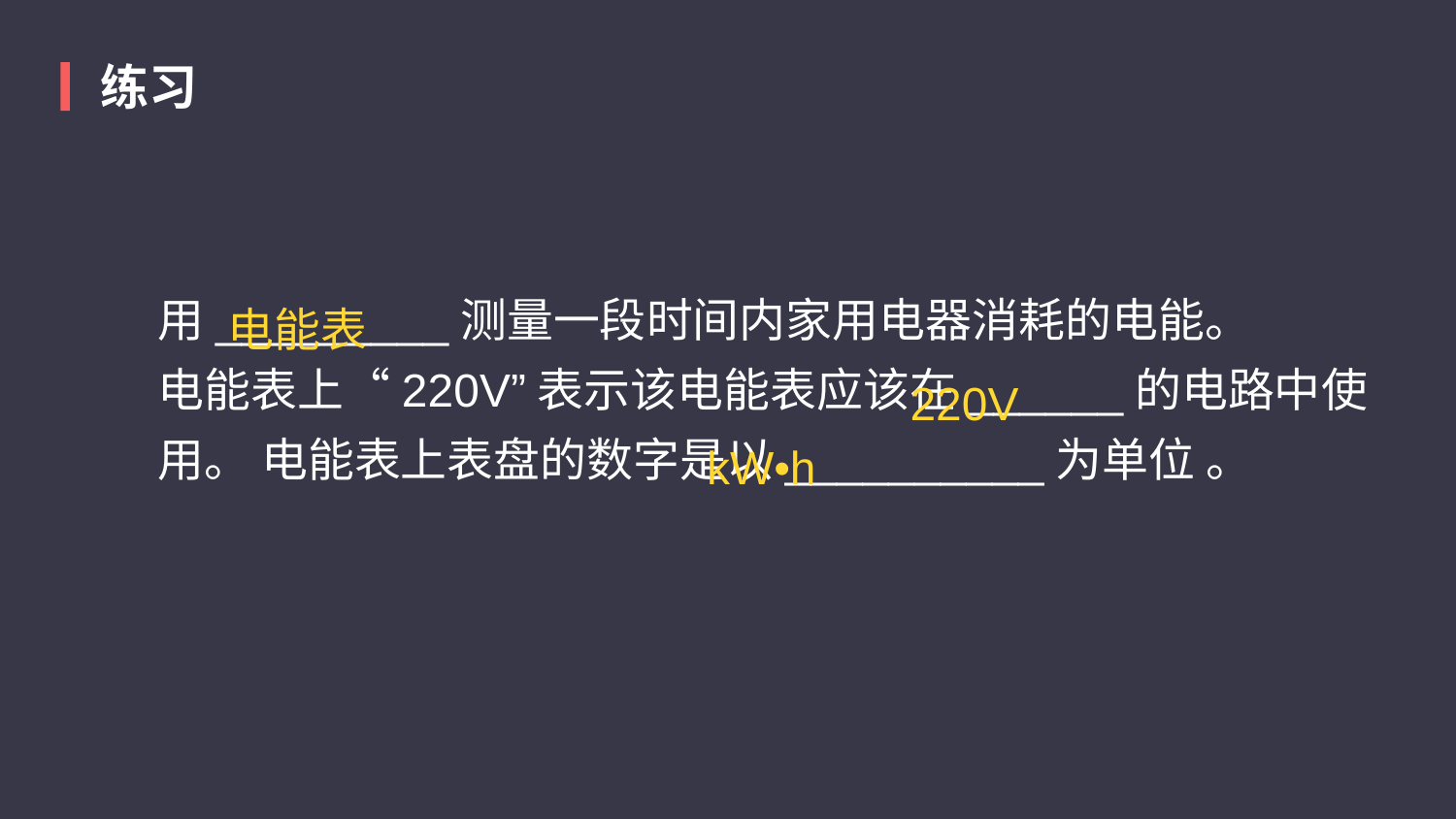

练习

电能表
用_________测量一段时间内家用电器消耗的电能。
电能表上“220V”表示该电能表应该在______的电路中使用。 电能表上表盘的数字是以__________为单位 。
220V
kW•h